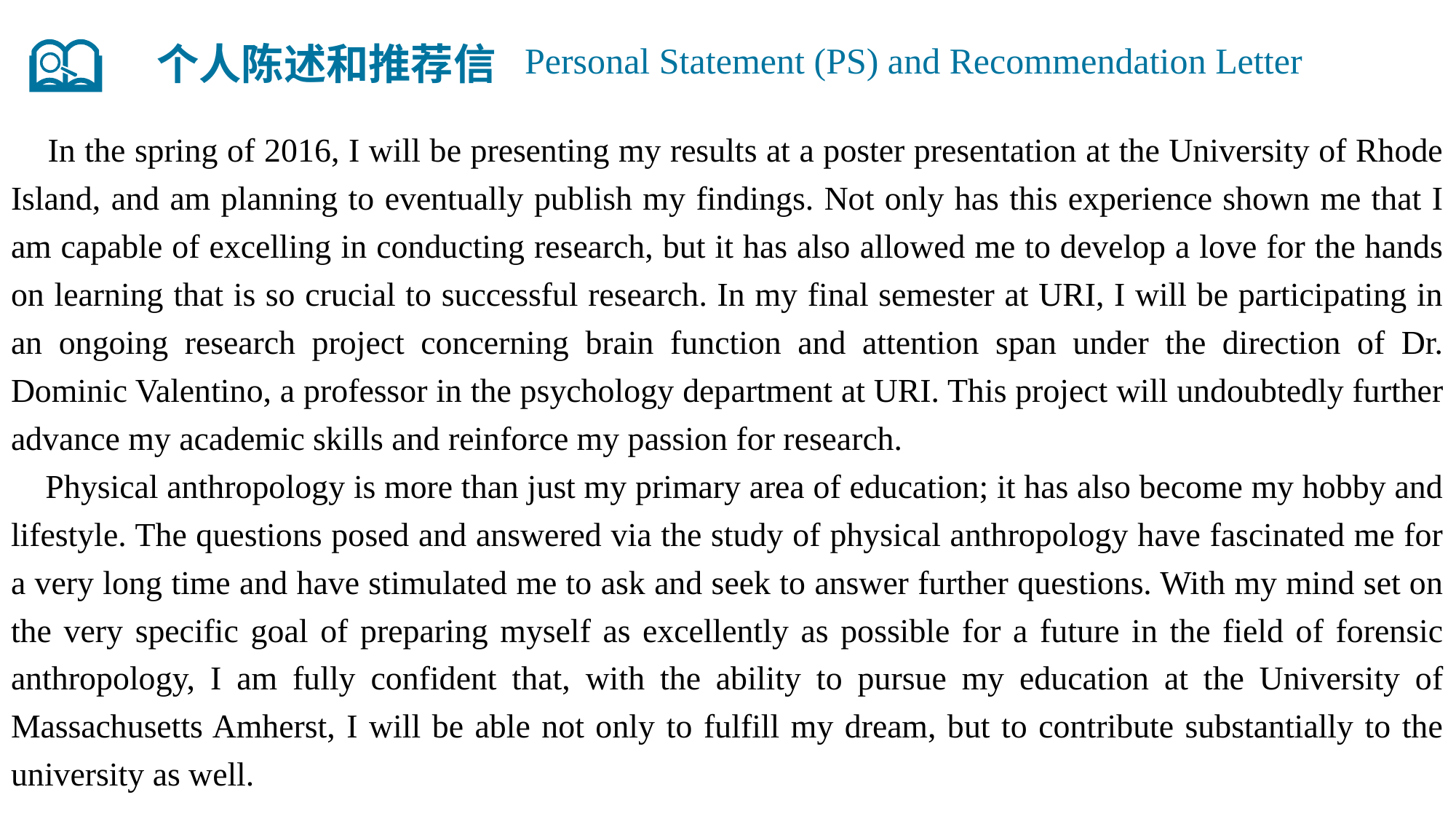

个人陈述和推荐信
Personal Statement (PS) and Recommendation Letter
    In the spring of 2016, I will be presenting my results at a poster presentation at the University of Rhode Island, and am planning to eventually publish my findings. Not only has this experience shown me that I am capable of excelling in conducting research, but it has also allowed me to develop a love for the hands on learning that is so crucial to successful research. In my final semester at URI, I will be participating in an ongoing research project concerning brain function and attention span under the direction of Dr. Dominic Valentino, a professor in the psychology department at URI. This project will undoubtedly further advance my academic skills and reinforce my passion for research.
    Physical anthropology is more than just my primary area of education; it has also become my hobby and lifestyle. The questions posed and answered via the study of physical anthropology have fascinated me for a very long time and have stimulated me to ask and seek to answer further questions. With my mind set on the very specific goal of preparing myself as excellently as possible for a future in the field of forensic anthropology, I am fully confident that, with the ability to pursue my education at the University of Massachusetts Amherst, I will be able not only to fulfill my dream, but to contribute substantially to the university as well.